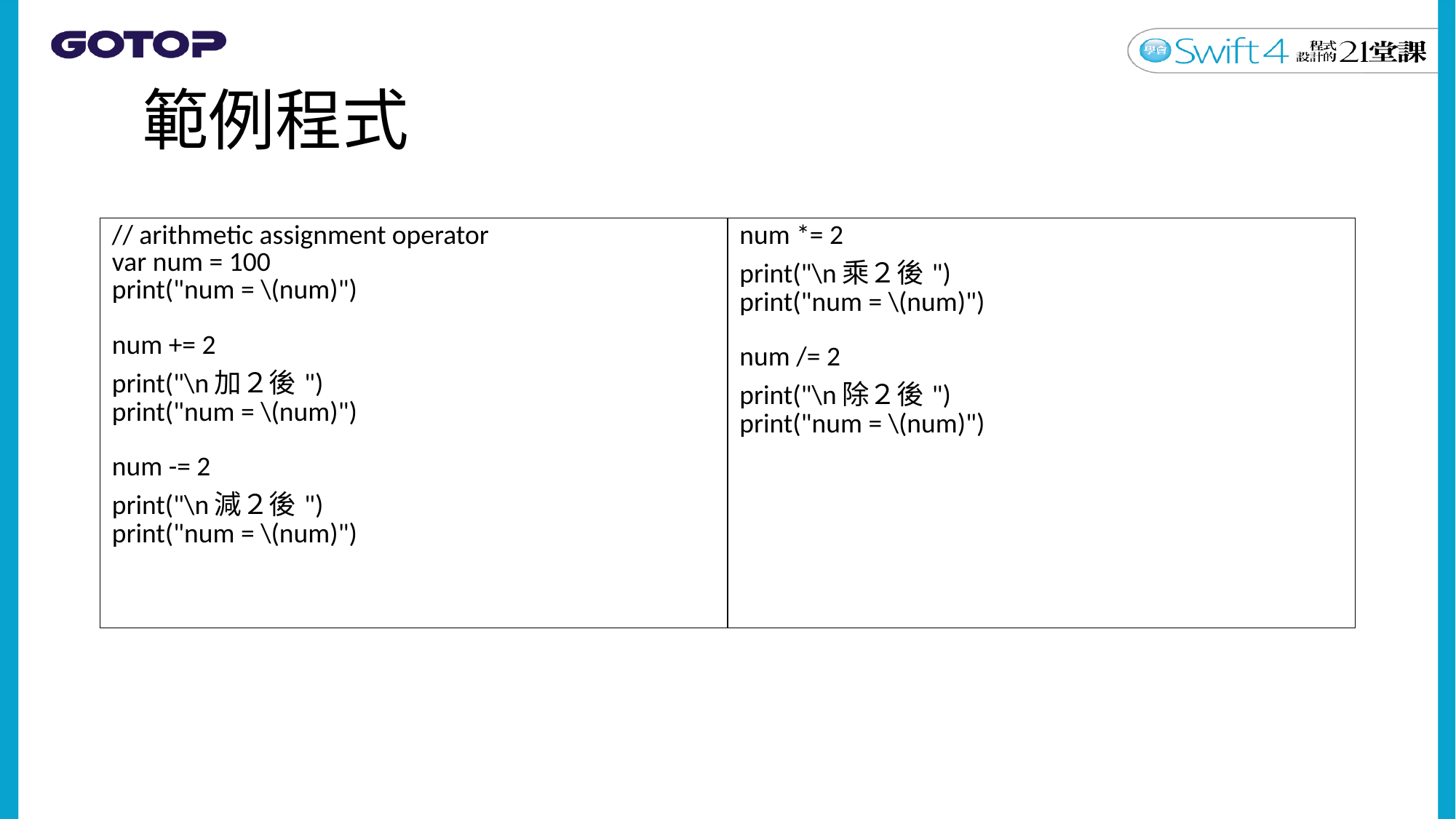

# 範例程式
| // arithmetic assignment operator var num = 100 print("num = \(num)") num += 2 print("\n加２後") print("num = \(num)") num -= 2 print("\n減２後") print("num = \(num)") | num \*= 2 print("\n乘２後") print("num = \(num)") num /= 2 print("\n除２後") print("num = \(num)") |
| --- | --- |